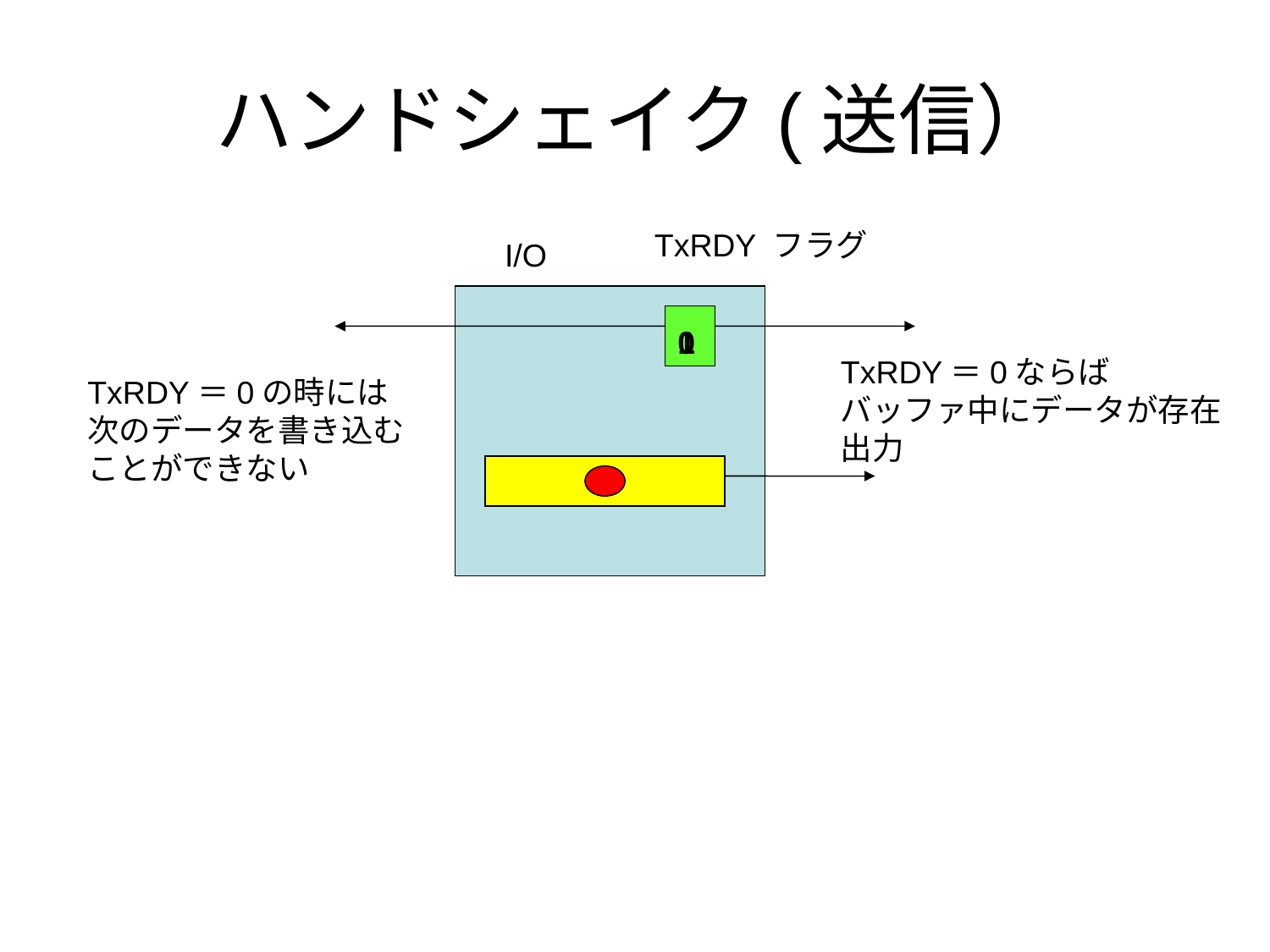

# ハンドシェイク(送信）
TxRDY フラグ
I/O

1
0

TxRDY＝0ならば
バッファ中にデータが存在
出力
TxRDY＝0の時には
次のデータを書き込む
ことができない